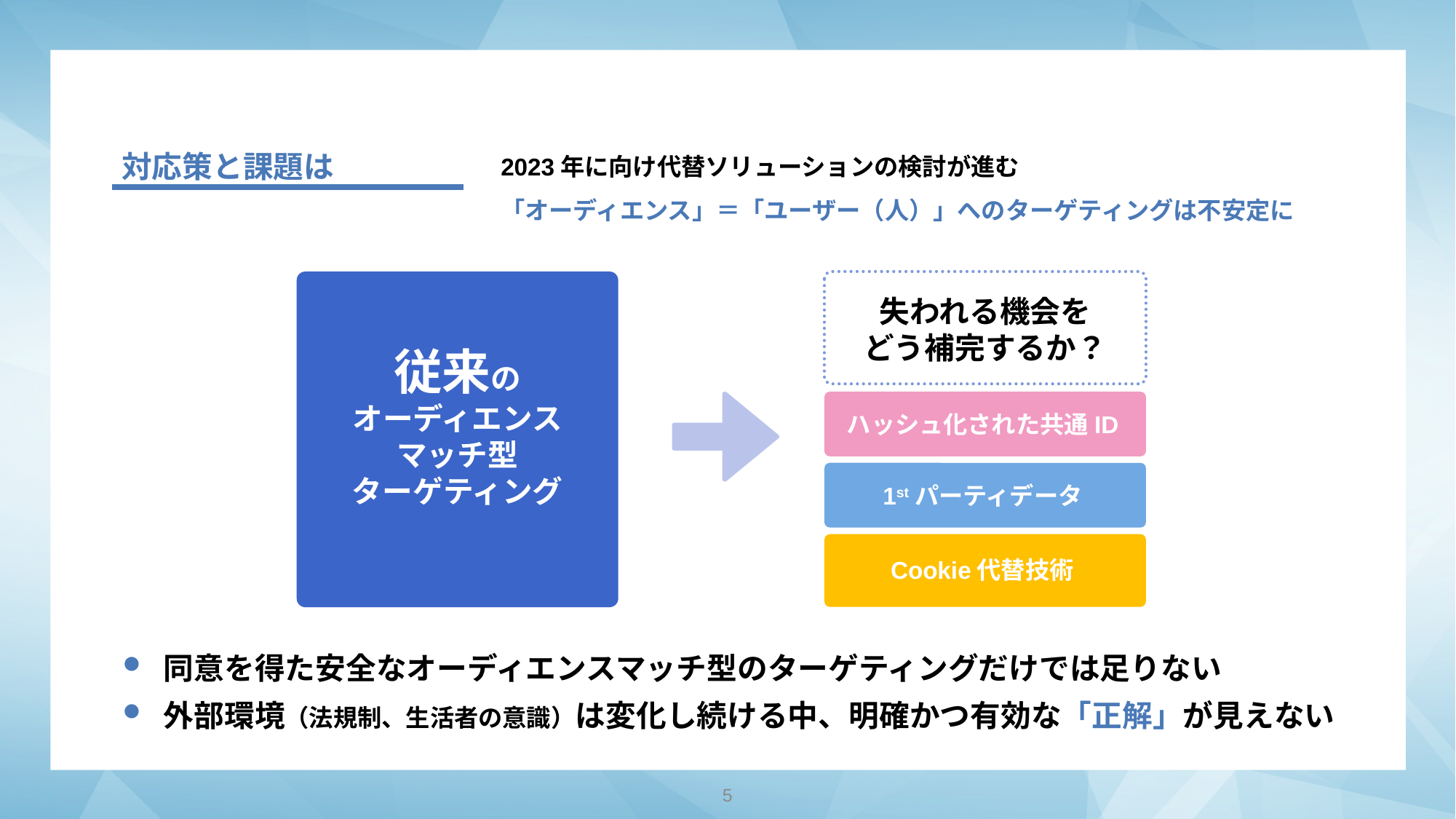

2023年に向け代替ソリューションの検討が進む
「オーディエンス」＝「ユーザー（人）」へのターゲティングは不安定に
対応策と課題は
従来の
オーディエンス
マッチ型
ターゲティング

失われる機会を
どう補完するか？

ハッシュ化された共通ID

1stパーティデータ
Cookie代替技術

同意を得た安全なオーディエンスマッチ型のターゲティングだけでは足りない
外部環境（法規制、生活者の意識）は変化し続ける中、明確かつ有効な「正解」が見えない
5